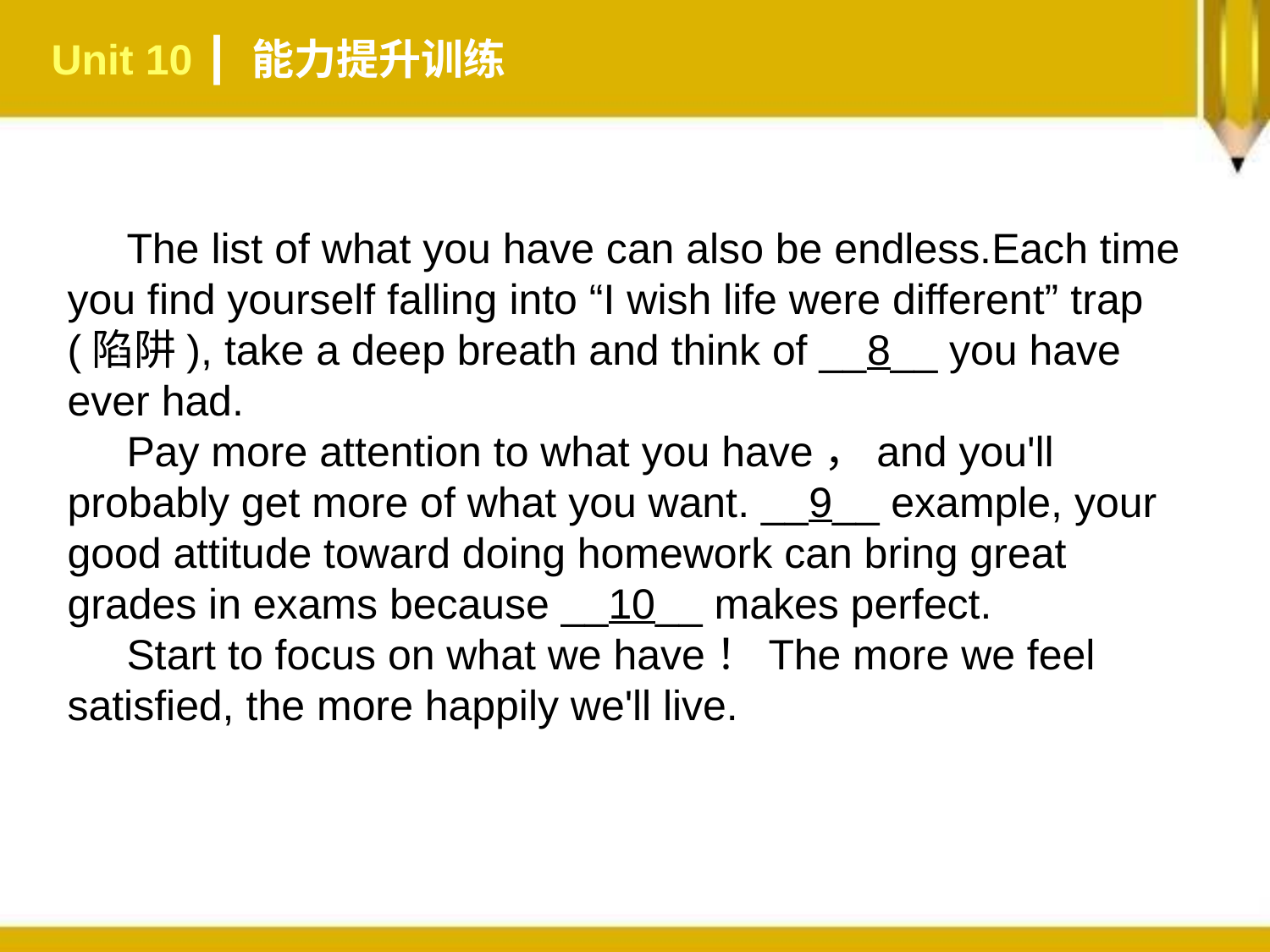

Unit 10 ┃ 能力提升训练
     The list of what you have can also be endless.Each time you find yourself falling into “I wish life were different” trap (陷阱), take a deep breath and think of __8__ you have ever had.
     Pay more attention to what you have，and you'll probably get more of what you want. __9__ example, your good attitude toward doing homework can bring great grades in exams because __10__ makes perfect.
     Start to focus on what we have！The more we feel satisfied, the more happily we'll live.